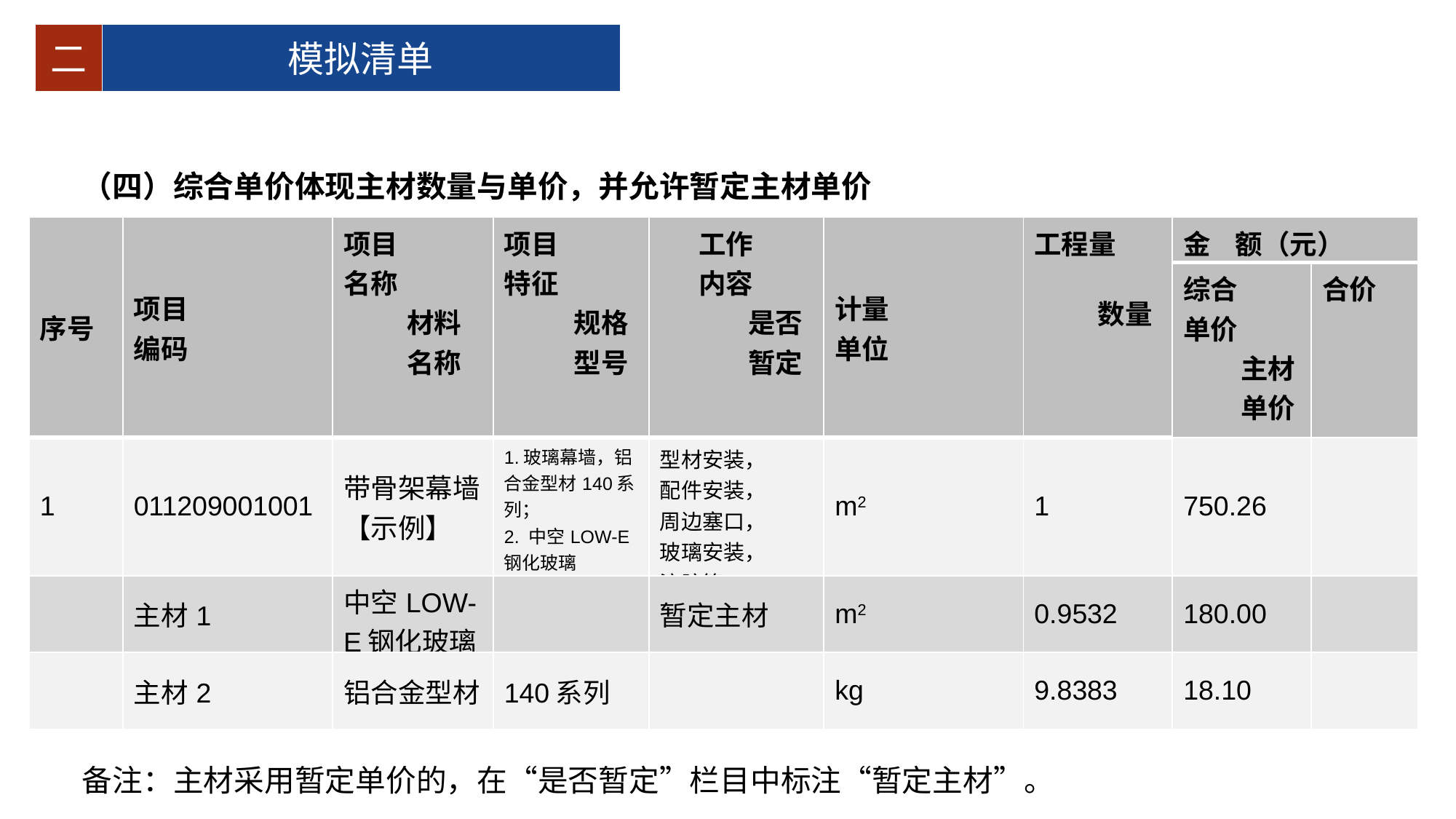

二
模拟清单
（四）综合单价体现主材数量与单价，并允许暂定主材单价
| 序号 | 项目 编码 | 项目 名称 材料 名称 | 项目 特征 规格 型号 | 工作 内容 是否 暂定 | 计量 单位 | 工程量 数量 | 金 额（元） |  |
| --- | --- | --- | --- | --- | --- | --- | --- | --- |
|  |  |  |  |  |  |  | 综合 单价 主材 单价 | 合价 |
| 1 | 011209001001 | 带骨架幕墙【示例】 | 1.玻璃幕墙，铝合金型材140系列； 2. 中空LOW-E钢化玻璃 | 型材安装， 配件安装， 周边塞口， 玻璃安装， 注胶等。 | m2 | 1 | 750.26 |  |
|  | 主材1 | 中空LOW-E钢化玻璃 |  | 暂定主材 | m2 | 0.9532 | 180.00 |  |
|  | 主材2 | 铝合金型材 | 140系列 |  | kg | 9.8383 | 18.10 |  |
备注：主材采用暂定单价的，在“是否暂定”栏目中标注“暂定主材”。